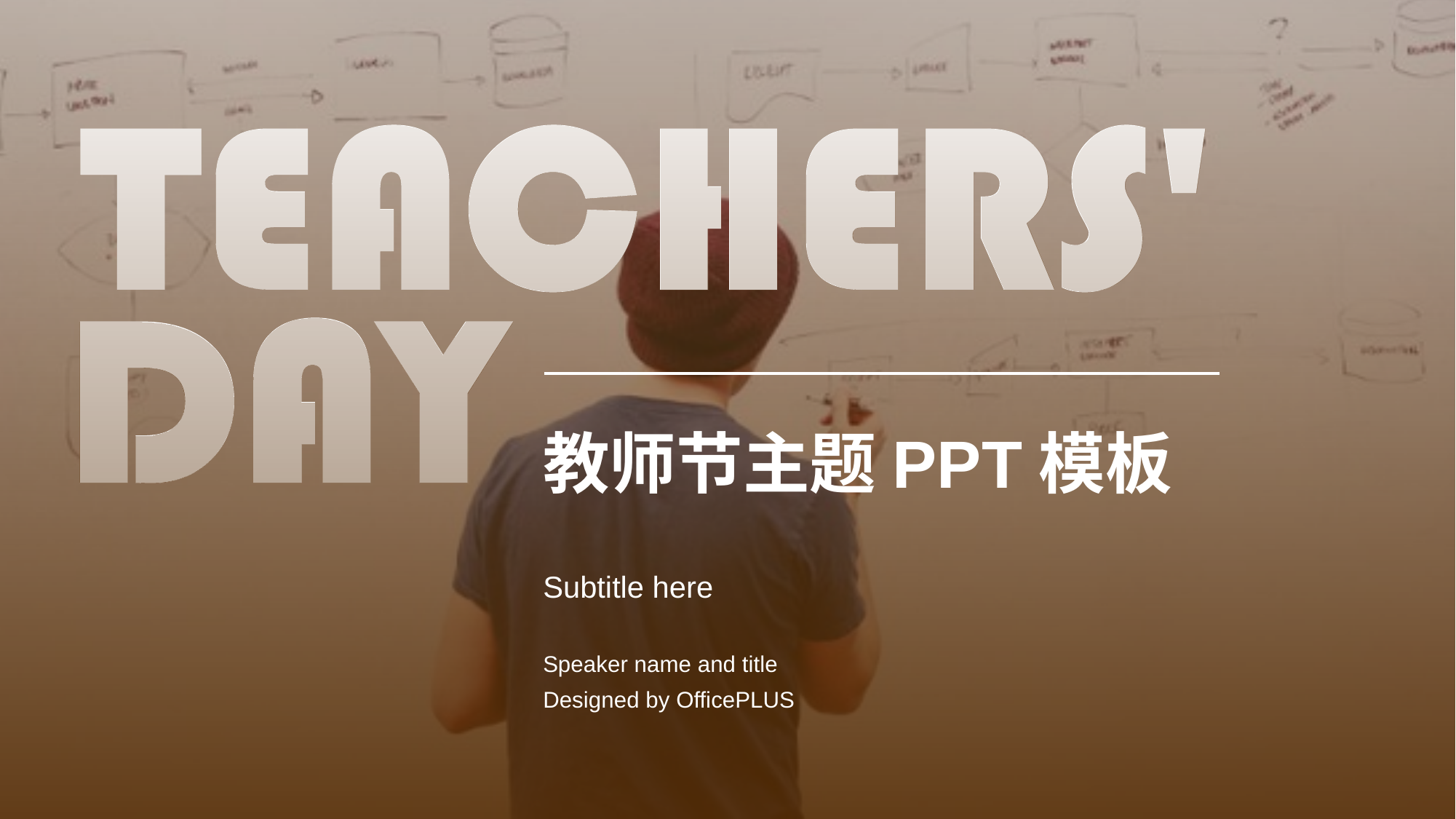

# 教师节主题PPT模板
Subtitle here
Speaker name and title
Designed by OfficePLUS